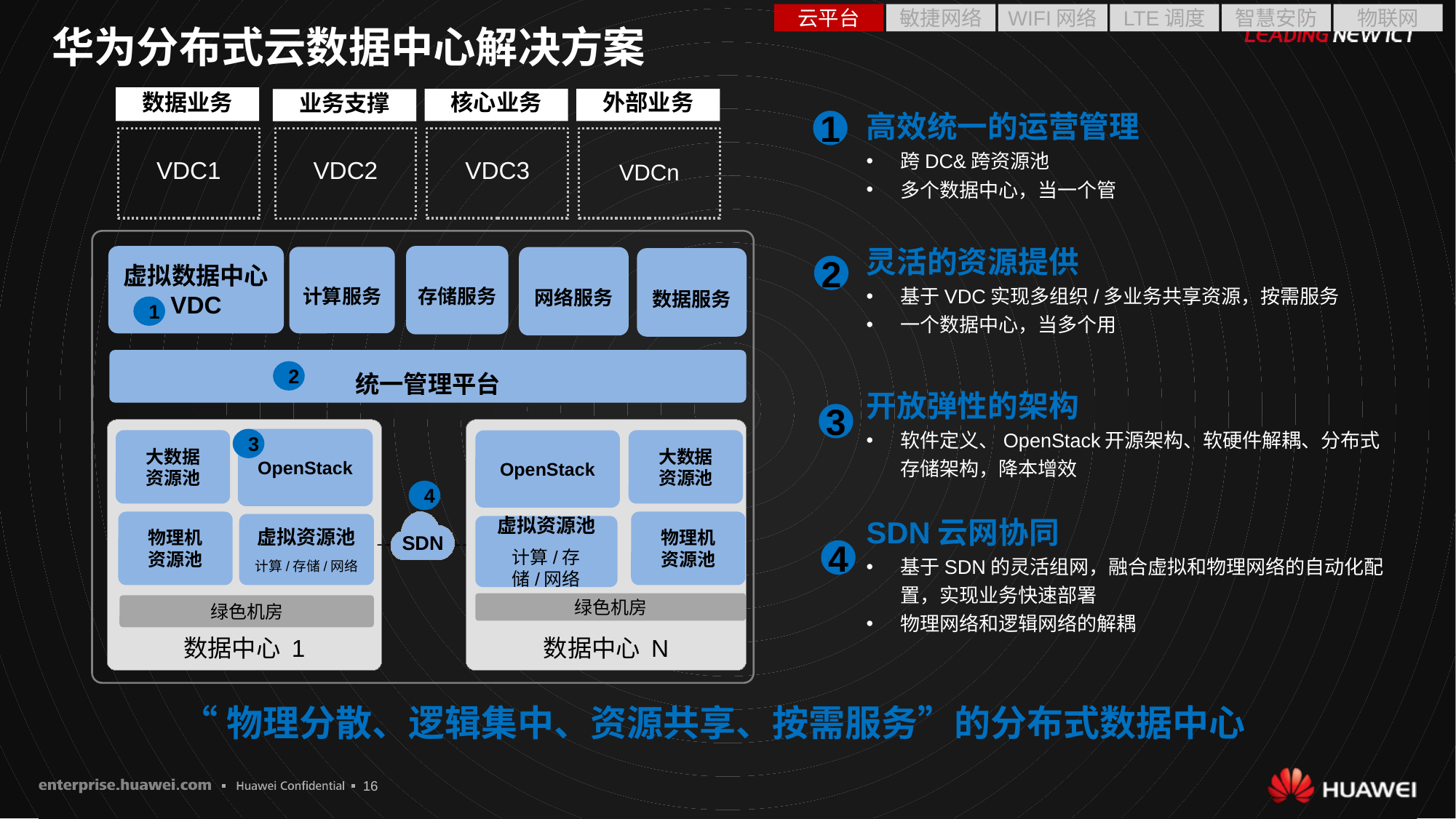

云平台
敏捷网络
WIFI网络
LTE调度
智慧安防
物联网
华为分布式云数据中心解决方案
数据业务
外部业务
核心业务
业务支撑
高效统一的运营管理
跨DC&跨资源池
多个数据中心，当一个管

灵活的资源提供
基于VDC实现多组织/多业务共享资源，按需服务
一个数据中心，当多个用

开放弹性的架构
软件定义、OpenStack开源架构、软硬件解耦、分布式存储架构，降本增效

SDN云网协同
基于SDN的灵活组网，融合虚拟和物理网络的自动化配置，实现业务快速部署
物理网络和逻辑网络的解耦
1
VDC1

VDCn

VDC3

VDC2

存储服务
虚拟数据中心
VDC
计算服务
网络服务
数据服务
2
1
统一管理平台
2
3
数据中心 1
数据中心 N
3
OpenStack
大数据
资源池
大数据
资源池
OpenStack
4
物理机
资源池
SDN
物理机
资源池
虚拟资源池
计算/存储/网络
虚拟资源池
计算/存储/网络
4
绿色机房
绿色机房
“物理分散、逻辑集中、资源共享、按需服务”的分布式数据中心